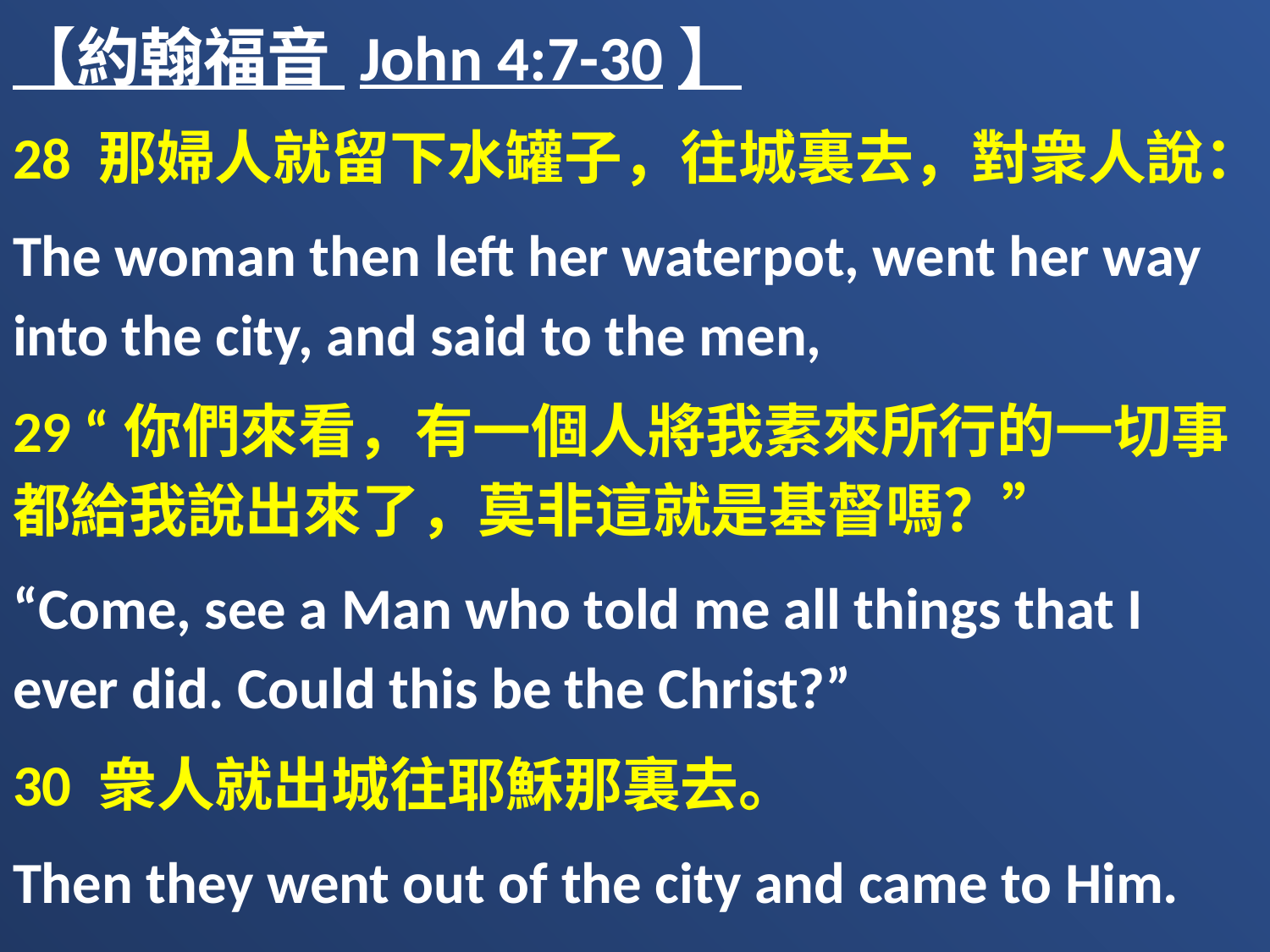

【約翰福音 John 4:7-30】
28 那婦人就留下水罐子，往城裏去，對衆人說：
The woman then left her waterpot, went her way into the city, and said to the men,
29 “你們來看，有一個人將我素來所行的一切事都給我說出來了，莫非這就是基督嗎？”
“Come, see a Man who told me all things that I ever did. Could this be the Christ?”
30 衆人就出城往耶穌那裏去。
Then they went out of the city and came to Him.